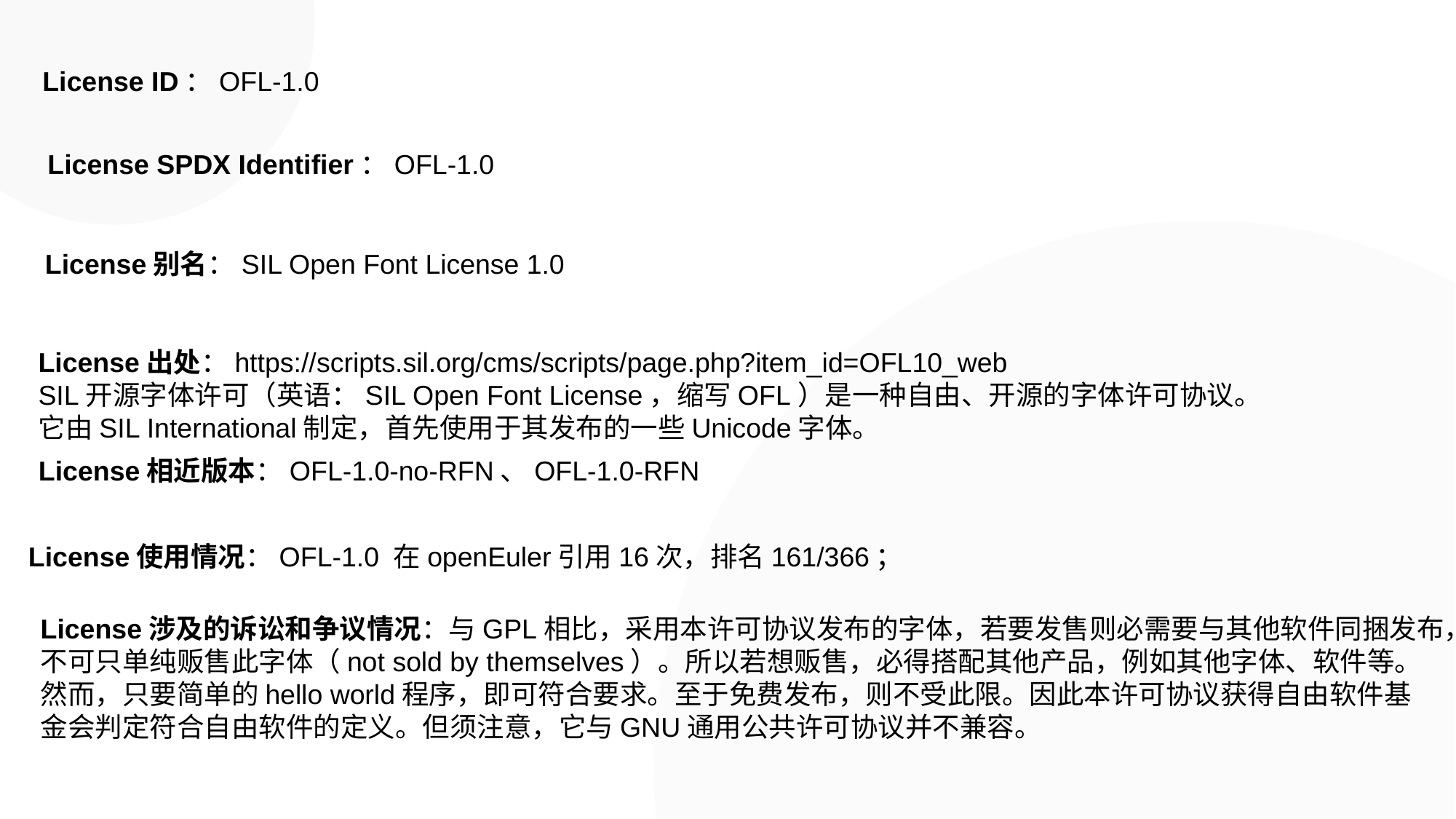

License ID：OFL-1.0
License SPDX Identifier：OFL-1.0

License别名：SIL Open Font License 1.0
License出处：https://scripts.sil.org/cms/scripts/page.php?item_id=OFL10_web
SIL开源字体许可（英语：SIL Open Font License，缩写OFL）是一种自由、开源的字体许可协议。
它由SIL International制定，首先使用于其发布的一些Unicode字体。

License相近版本：OFL-1.0-no-RFN、OFL-1.0-RFN
License使用情况：OFL-1.0 在openEuler引用16次，排名161/366；
License涉及的诉讼和争议情况：与GPL相比，采用本许可协议发布的字体，若要发售则必需要与其他软件同捆发布，
不可只单纯贩售此字体（not sold by themselves）。所以若想贩售，必得搭配其他产品，例如其他字体、软件等。
然而，只要简单的hello world程序，即可符合要求。至于免费发布，则不受此限。因此本许可协议获得自由软件基
金会判定符合自由软件的定义。但须注意，它与GNU通用公共许可协议并不兼容。